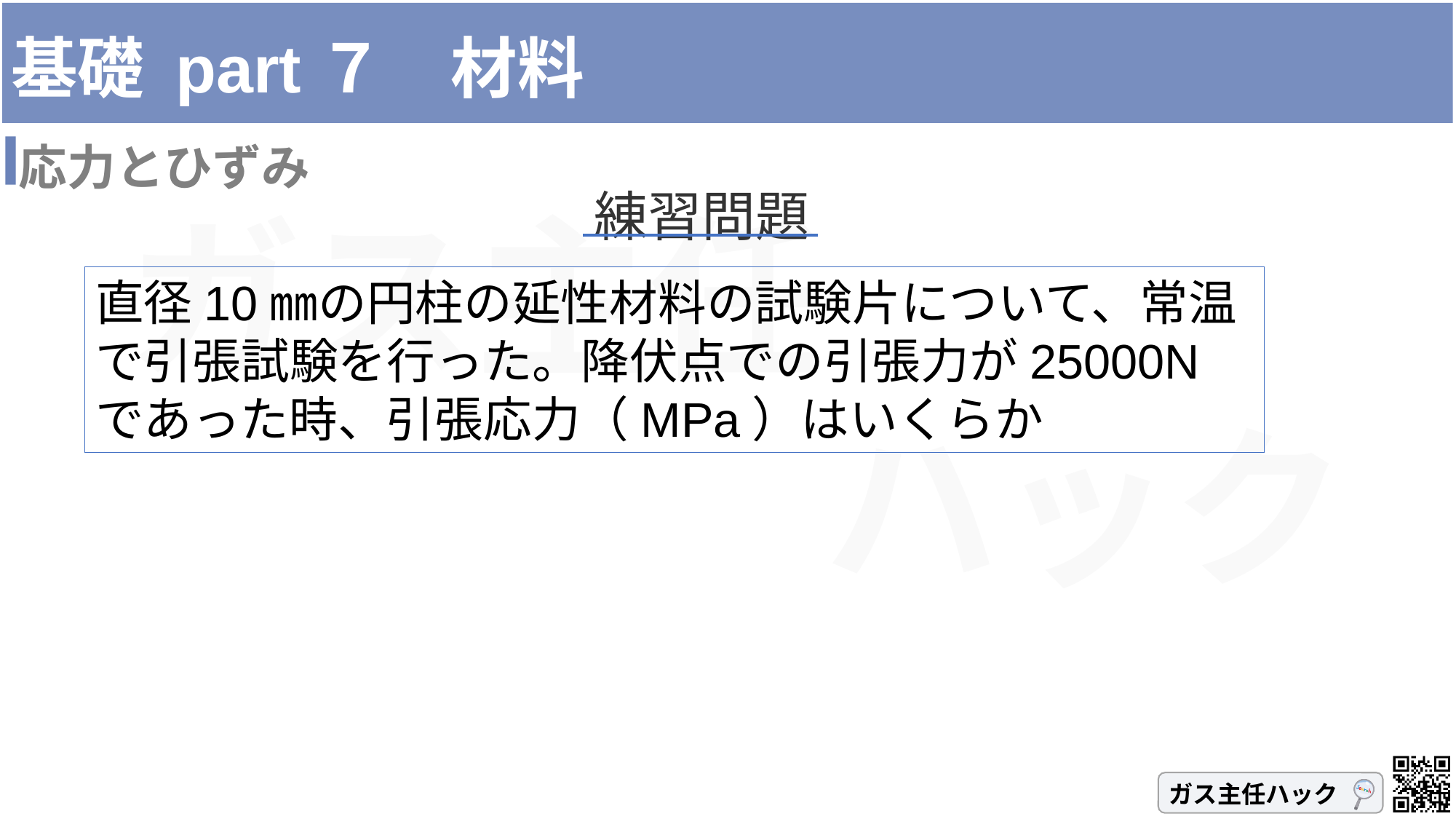

# 基礎 part７　材料
応力とひずみ

練習問題
直径10㎜の円柱の延性材料の試験片について、常温で引張試験を行った。降伏点での引張力が25000Nであった時、引張応力（MPa）はいくらか